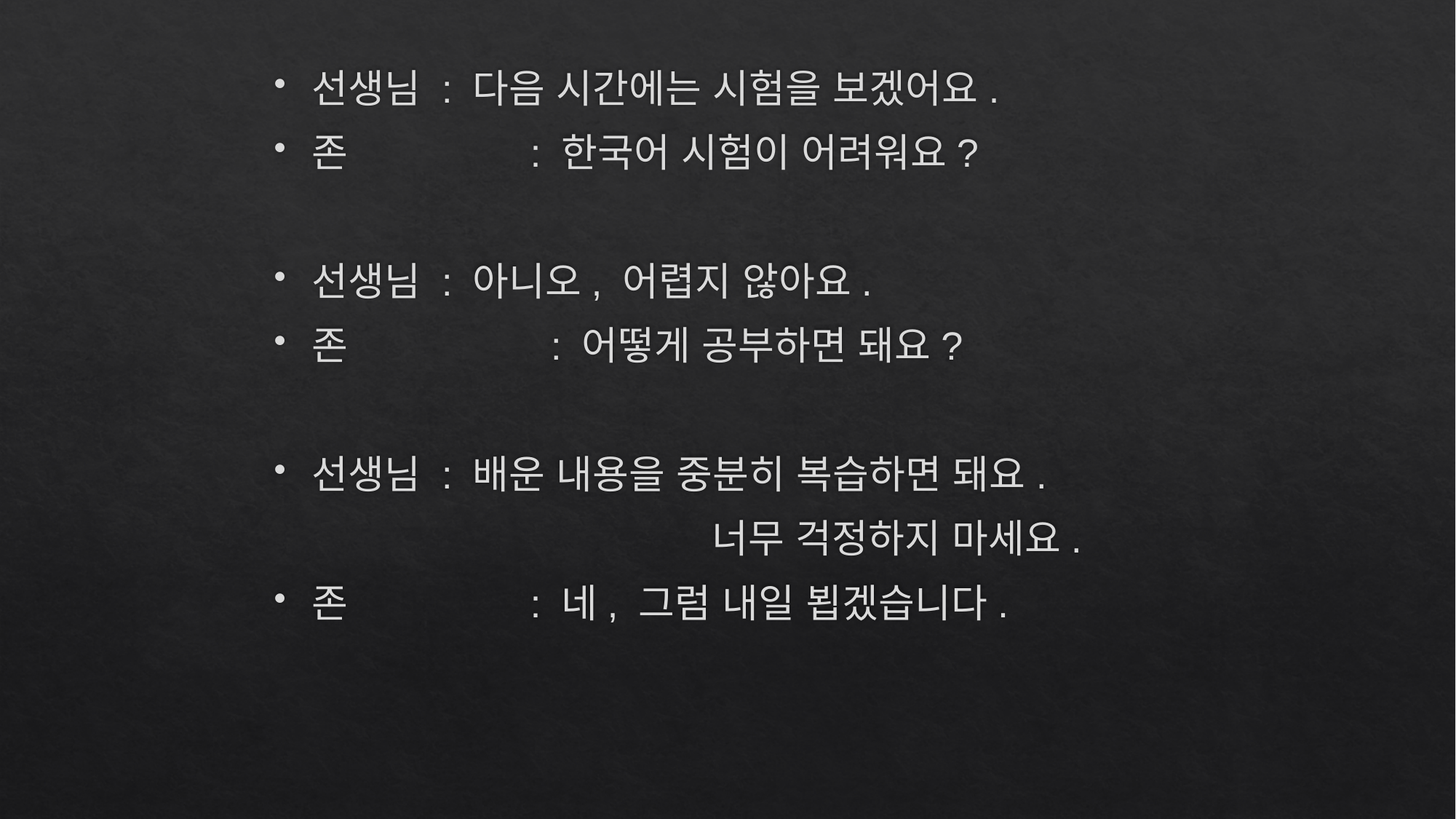

선생님 : 다음 시간에는 시험을 보겠어요.
존 		: 한국어 시험이 어려워요?

선생님 : 아니오, 어렵지 않아요.
존		 : 어떻게 공부하면 돼요?

선생님 : 배운 내용을 중분히 복습하면 돼요.
				너무 걱정하지 마세요.
존 		: 네, 그럼 내일 뵙겠습니다.